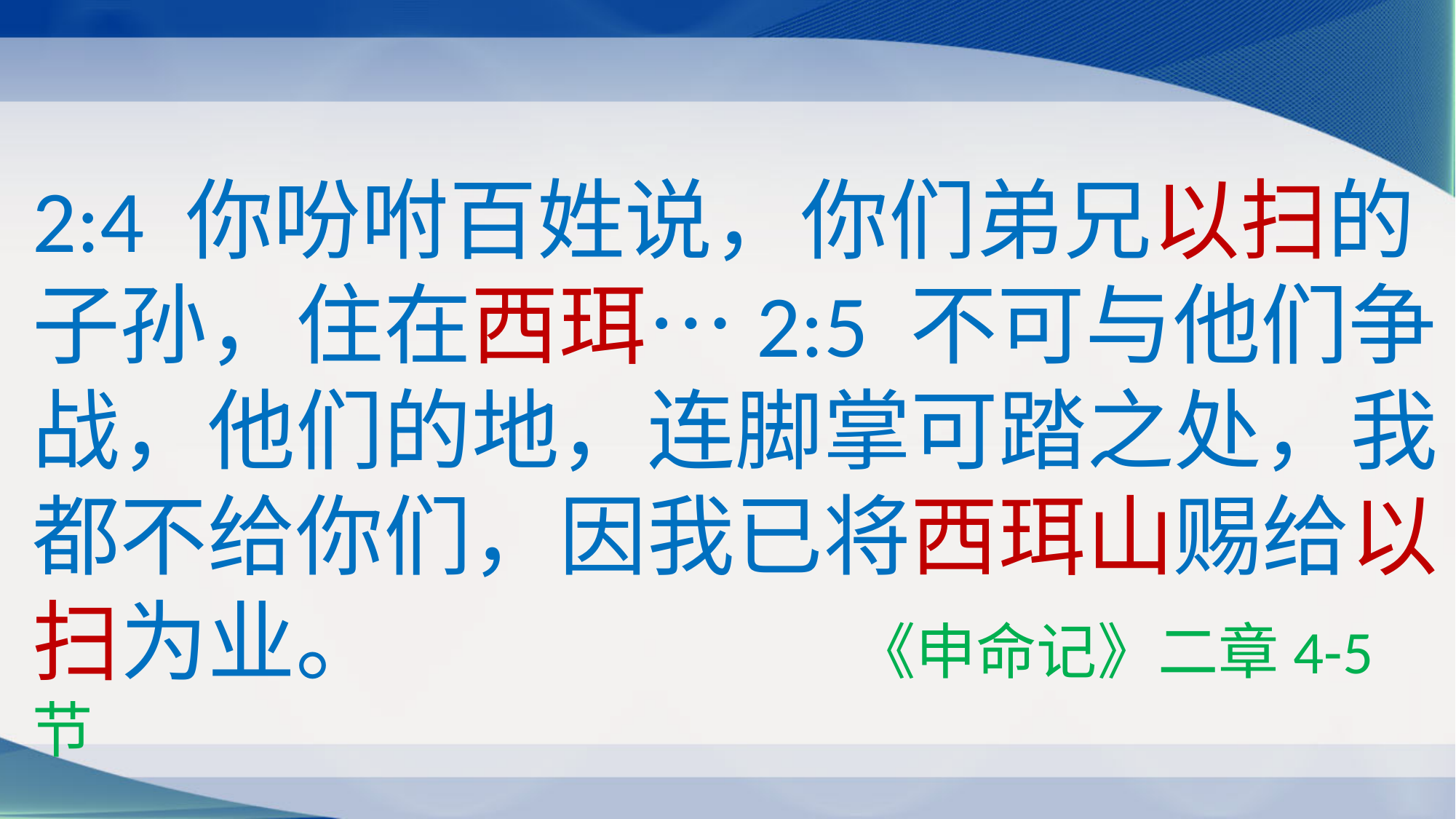

2:4 你吩咐百姓说，你们弟兄以扫的子孙，住在西珥…2:5 不可与他们争战，他们的地，连脚掌可踏之处，我都不给你们，因我已将西珥山赐给以扫为业。                        《申命记》二章4-5节